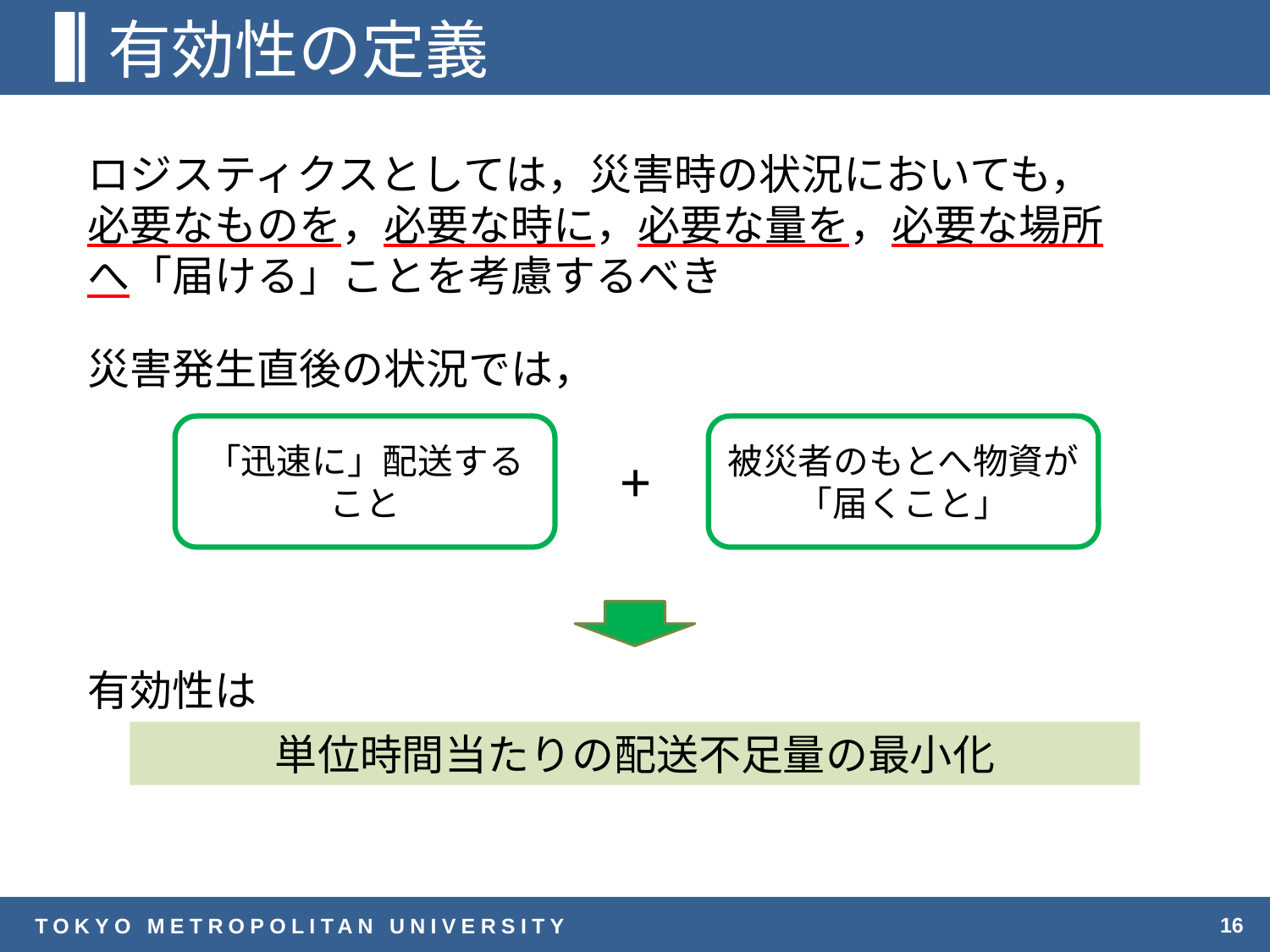

# 有効性の定義
ロジスティクスとしては，災害時の状況においても，
必要なものを，必要な時に，必要な量を，必要な場所へ「届ける」ことを考慮するべき
災害発生直後の状況では，
「迅速に」配送すること
被災者のもとへ物資が
「届くこと」
+

有効性は
単位時間当たりの配送不足量の最小化